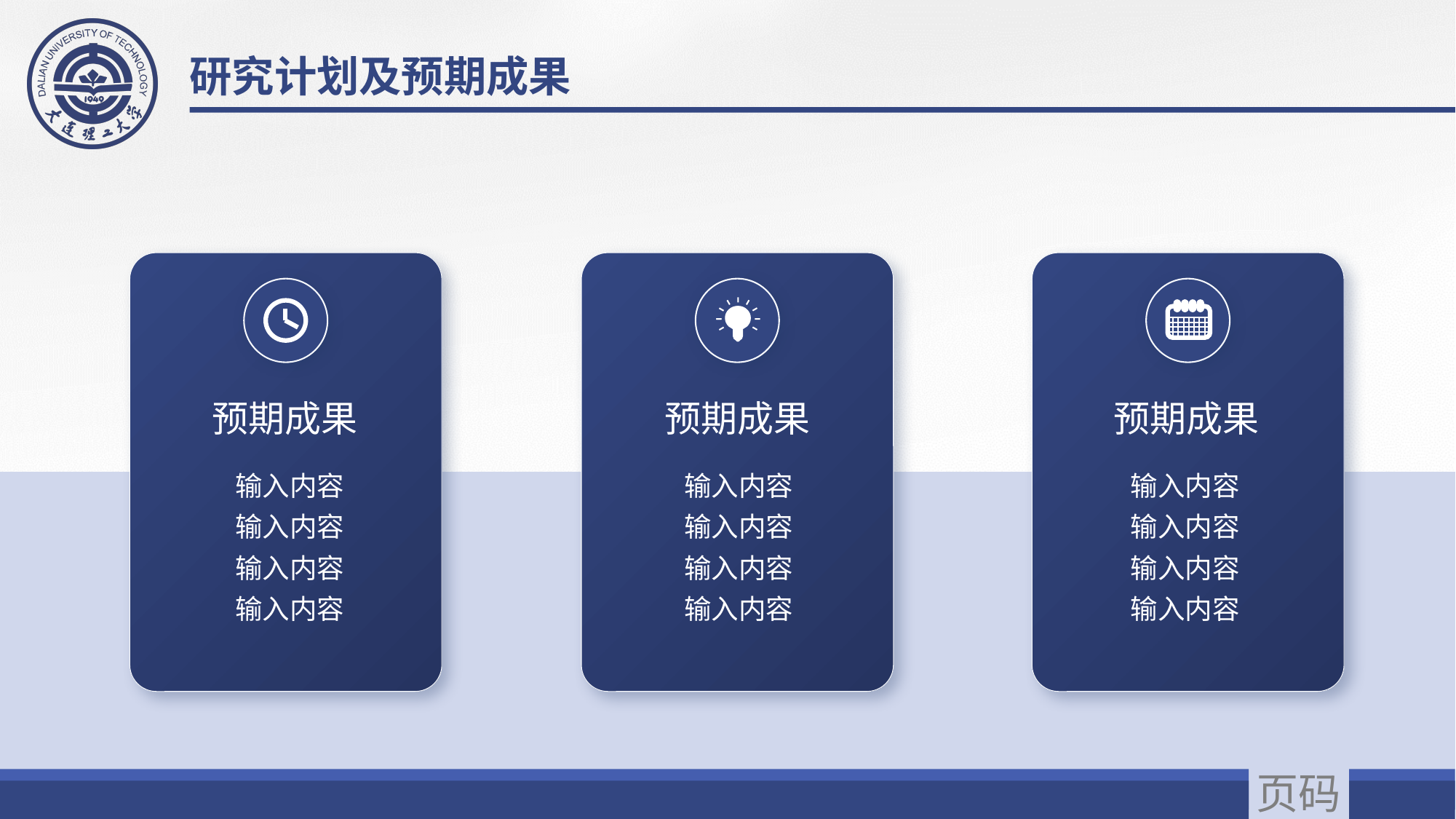

研究计划及预期成果

预期成果
预期成果
预期成果
输入内容
输入内容
输入内容
输入内容

输入内容
输入内容
输入内容
输入内容

输入内容
输入内容
输入内容
输入内容

页码
页码